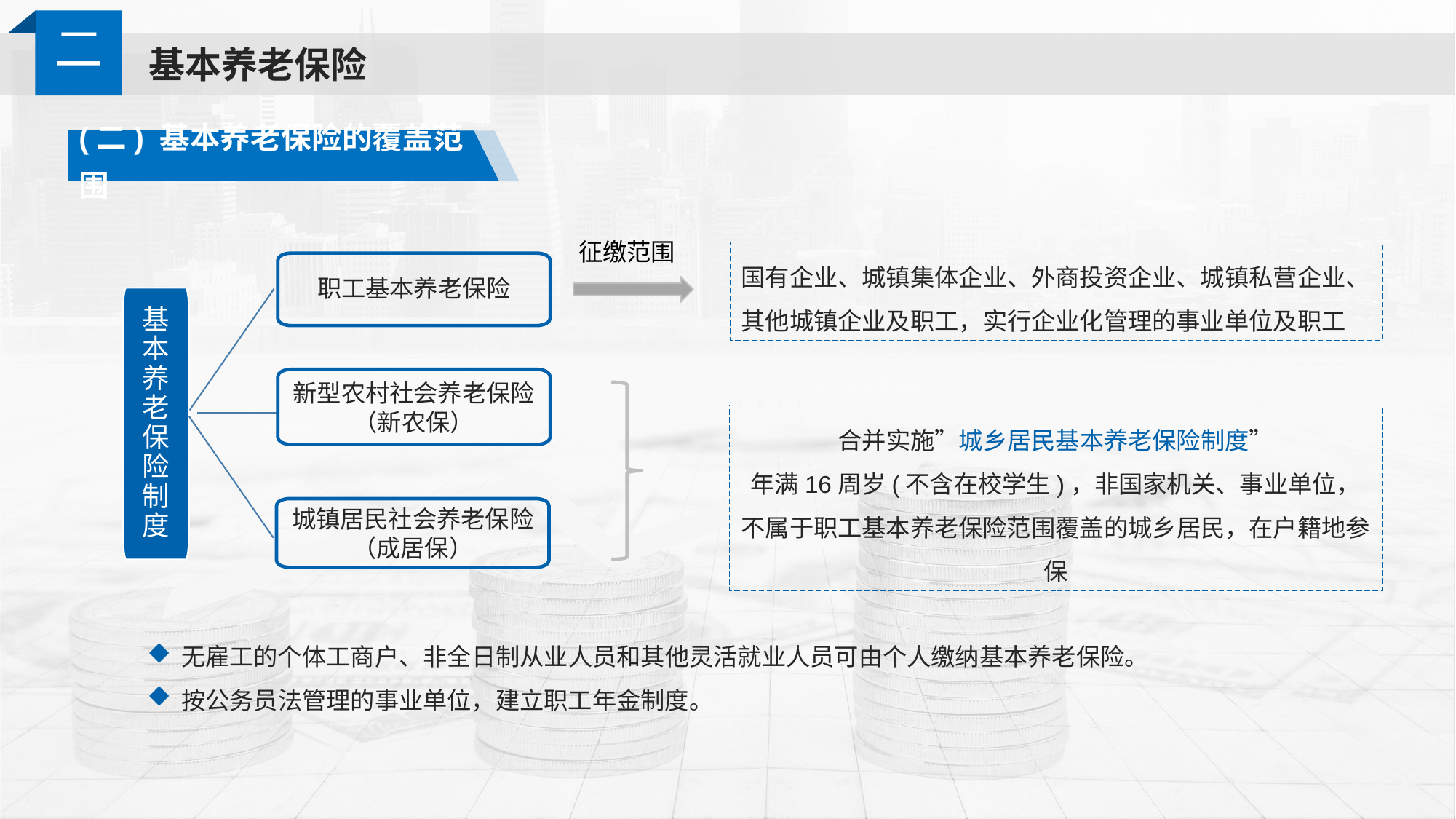

二
基本养老保险
(二) 基本养老保险的覆盖范围

征缴范围

国有企业、城镇集体企业、外商投资企业、城镇私营企业、其他城镇企业及职工，实行企业化管理的事业单位及职工
职工基本养老保险
基本养老保险制度

新型农村社会养老保险
（新农保）

城镇居民社会养老保险
（成居保）

合并实施”城乡居民基本养老保险制度”
年满16周岁(不含在校学生)，非国家机关、事业单位，不属于职工基本养老保险范围覆盖的城乡居民，在户籍地参保
无雇工的个体工商户、非全日制从业人员和其他灵活就业人员可由个人缴纳基本养老保险。
按公务员法管理的事业单位，建立职工年金制度。